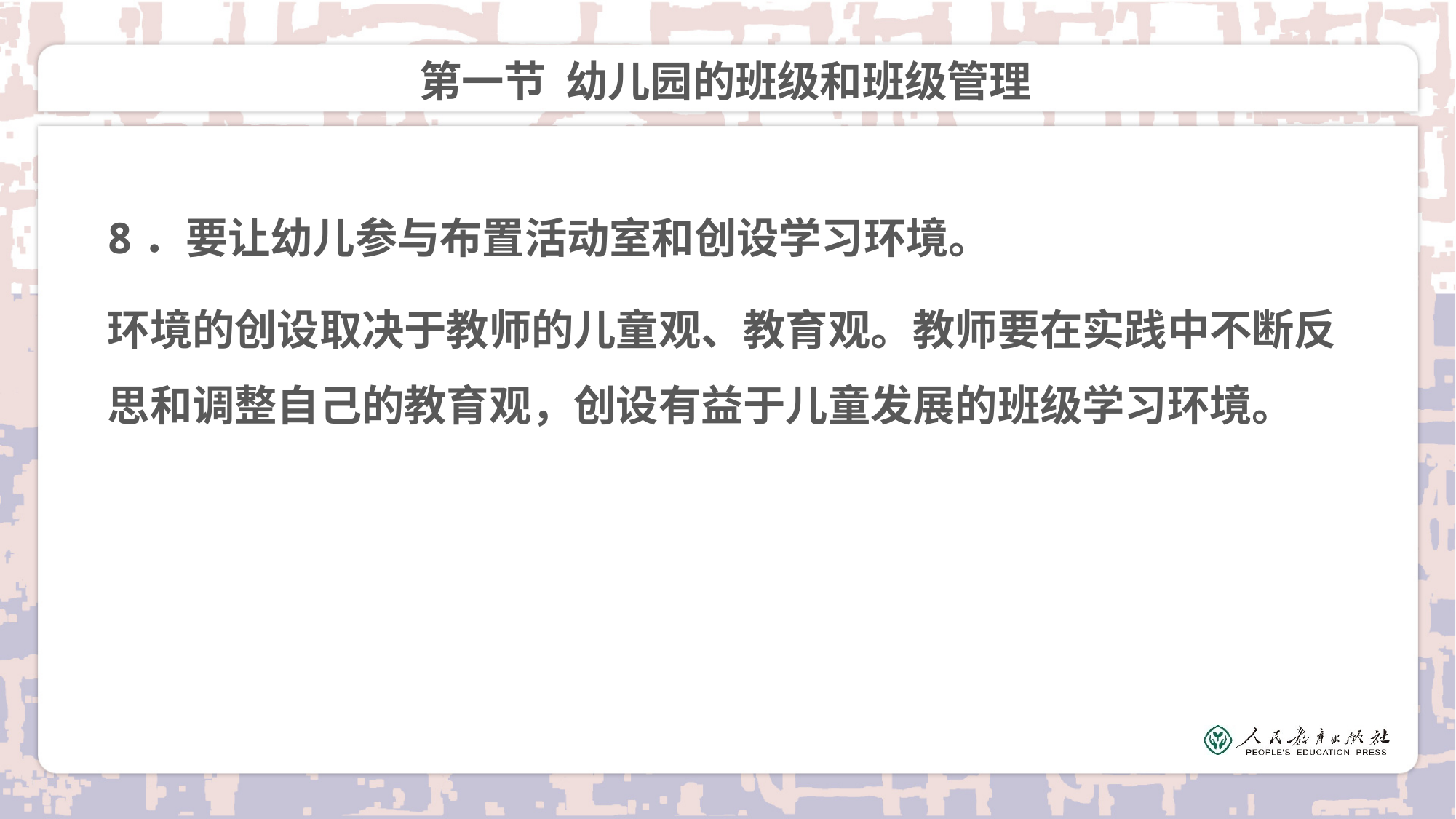

# 第一节  幼儿园的班级和班级管理
8．要让幼儿参与布置活动室和创设学习环境。
环境的创设取决于教师的儿童观、教育观。教师要在实践中不断反思和调整自己的教育观，创设有益于儿童发展的班级学习环境。